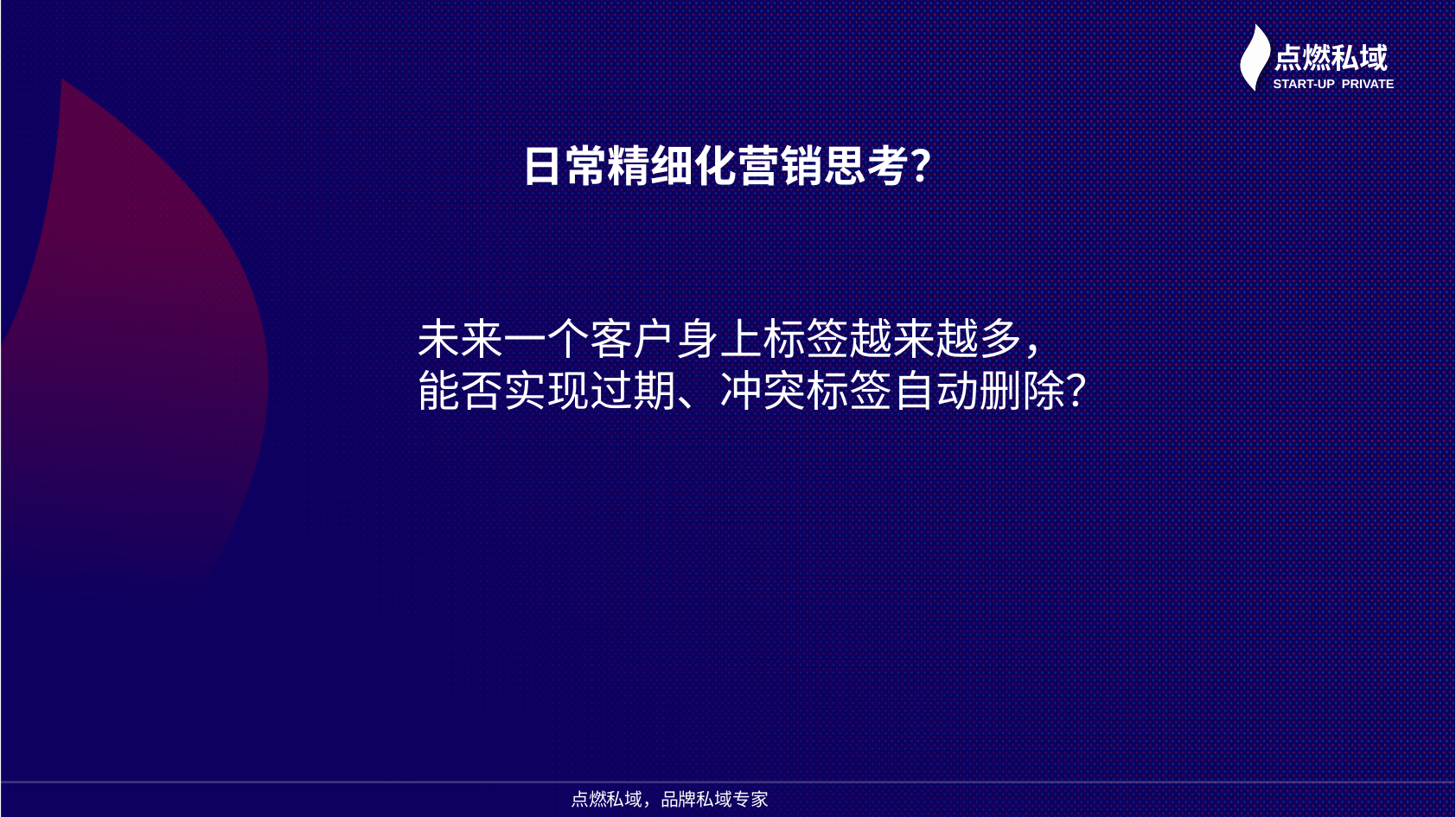

日常精细化营销思考？
未来一个客户身上标签越来越多，能否实现过期、冲突标签自动删除？
点燃私域，品牌私域专家